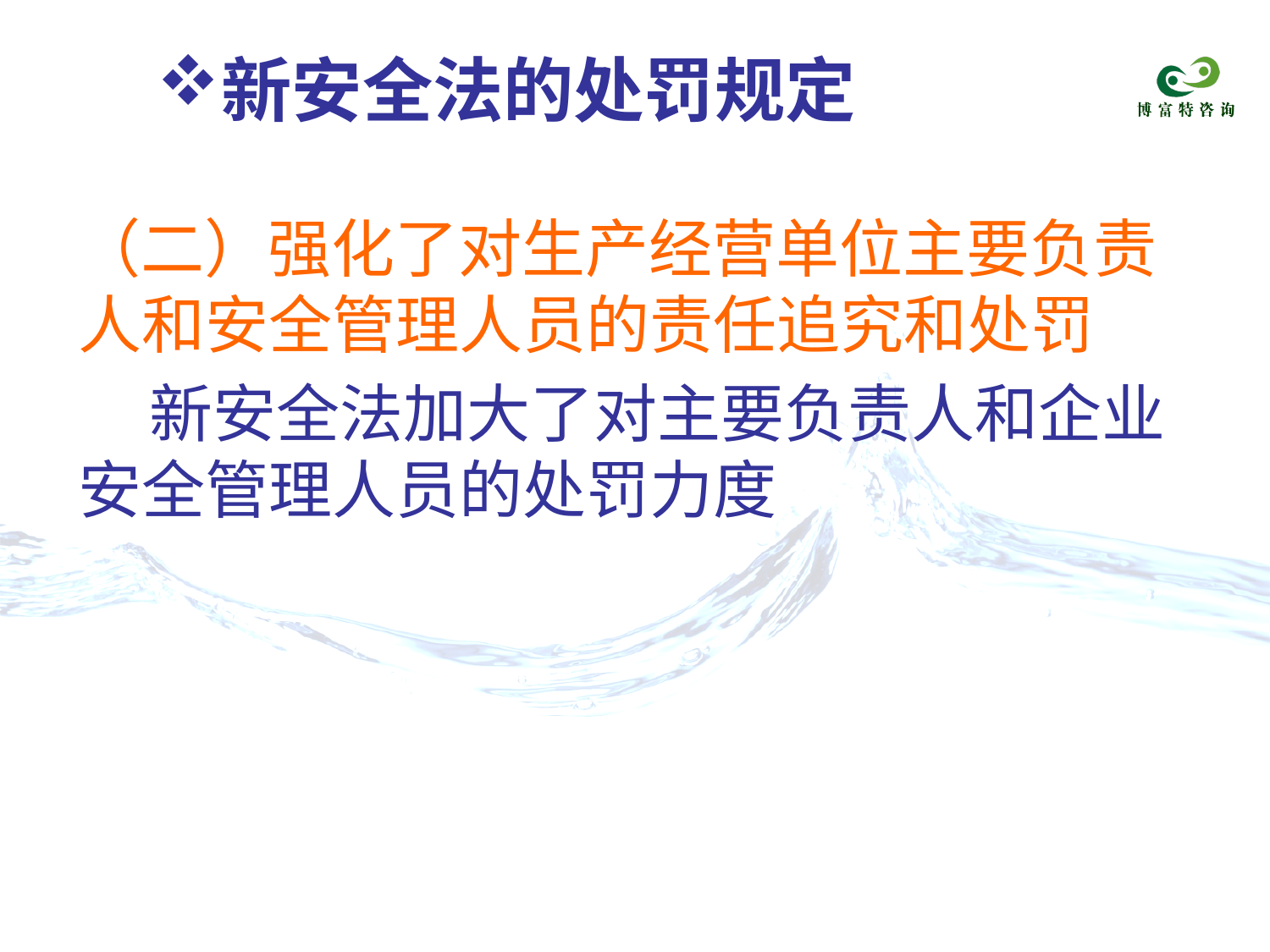

新安全法的处罚规定

（二）强化了对生产经营单位主要负责人和安全管理人员的责任追究和处罚
    新安全法加大了对主要负责人和企业安全管理人员的处罚力度